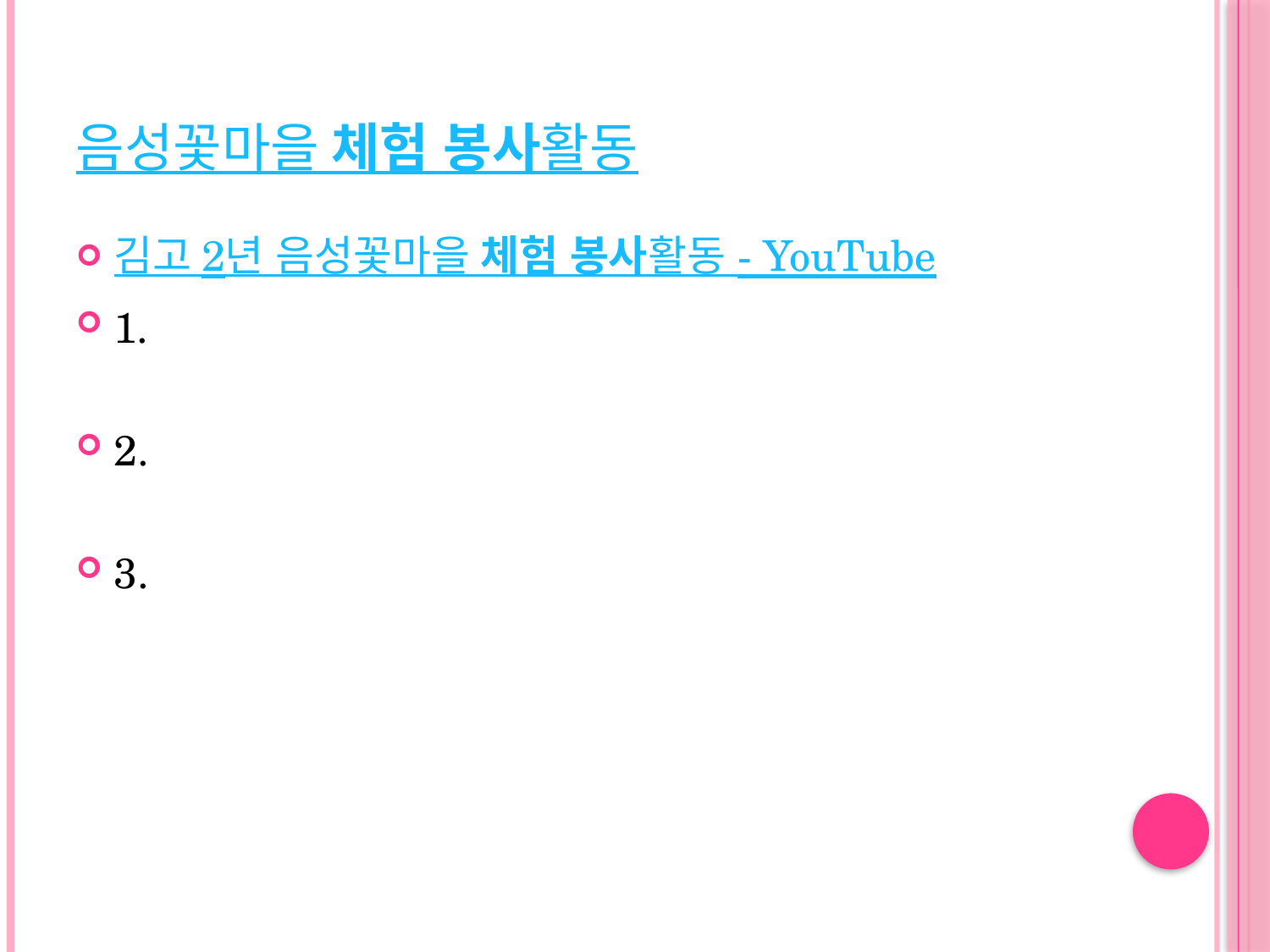

# 음성꽃마을 체험 봉사활동
김고 2년 음성꽃마을 체험 봉사활동 - YouTube
1.

2.

3.